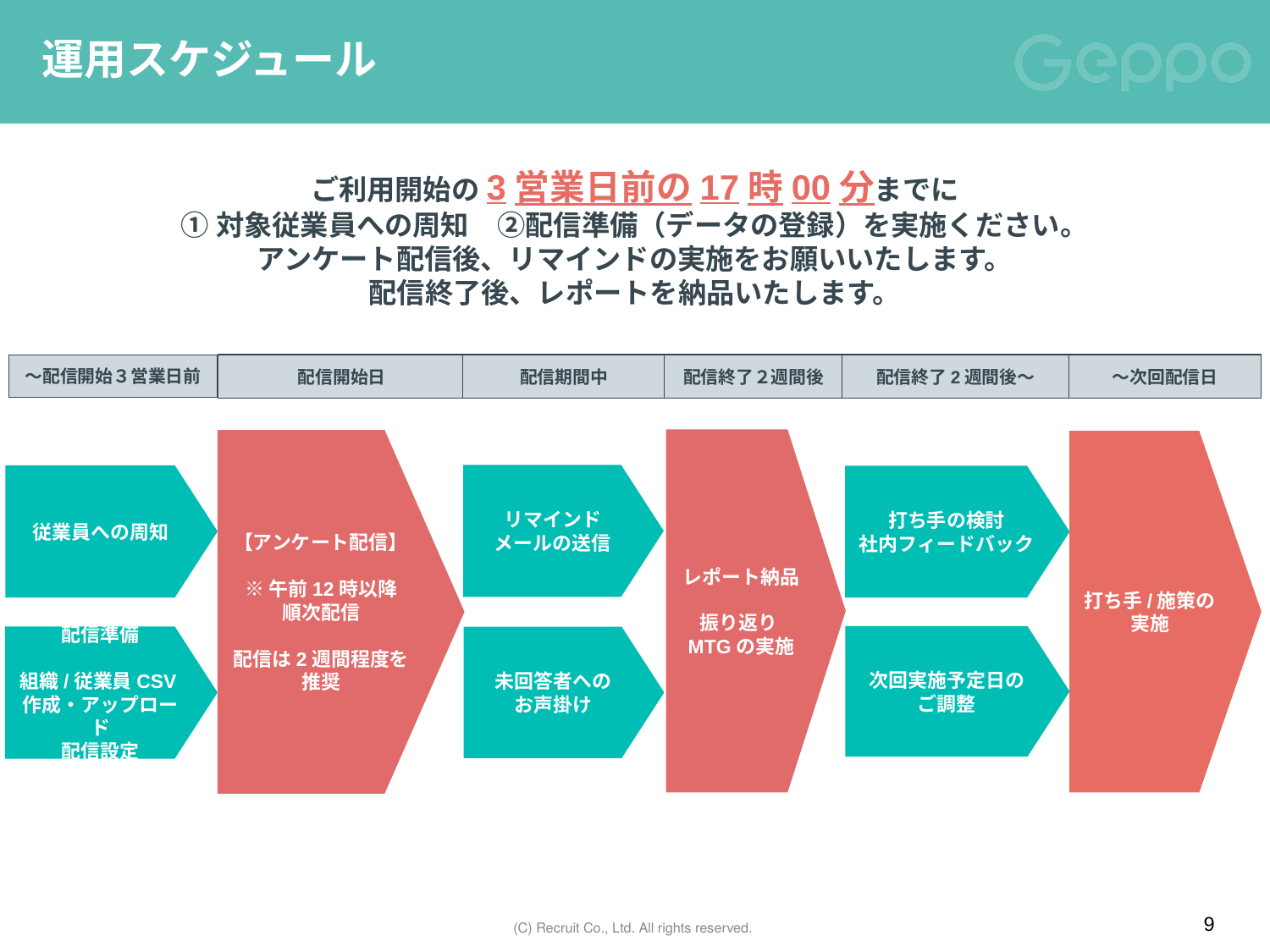

# 運用スケジュール
ご利用開始の3営業日前の17時00分までに
①対象従業員への周知　②配信準備（データの登録）を実施ください。
アンケート配信後、リマインドの実施をお願いいたします。
配信終了後、レポートを納品いたします。
配信開始日
配信期間中
配信終了２週間後
配信終了2週間後～
～次回配信日
～配信開始３営業日前
レポート納品

振り返りMTGの実施
【アンケート配信】

※午前12時以降
順次配信

配信は2週間程度を推奨
打ち手/施策の実施
リマインド
メールの送信
従業員への周知
打ち手の検討
社内フィードバック
次回実施予定日の
ご調整
配信準備

組織/従業員CSV作成・アップロード
配信設定
未回答者への
お声掛け
9